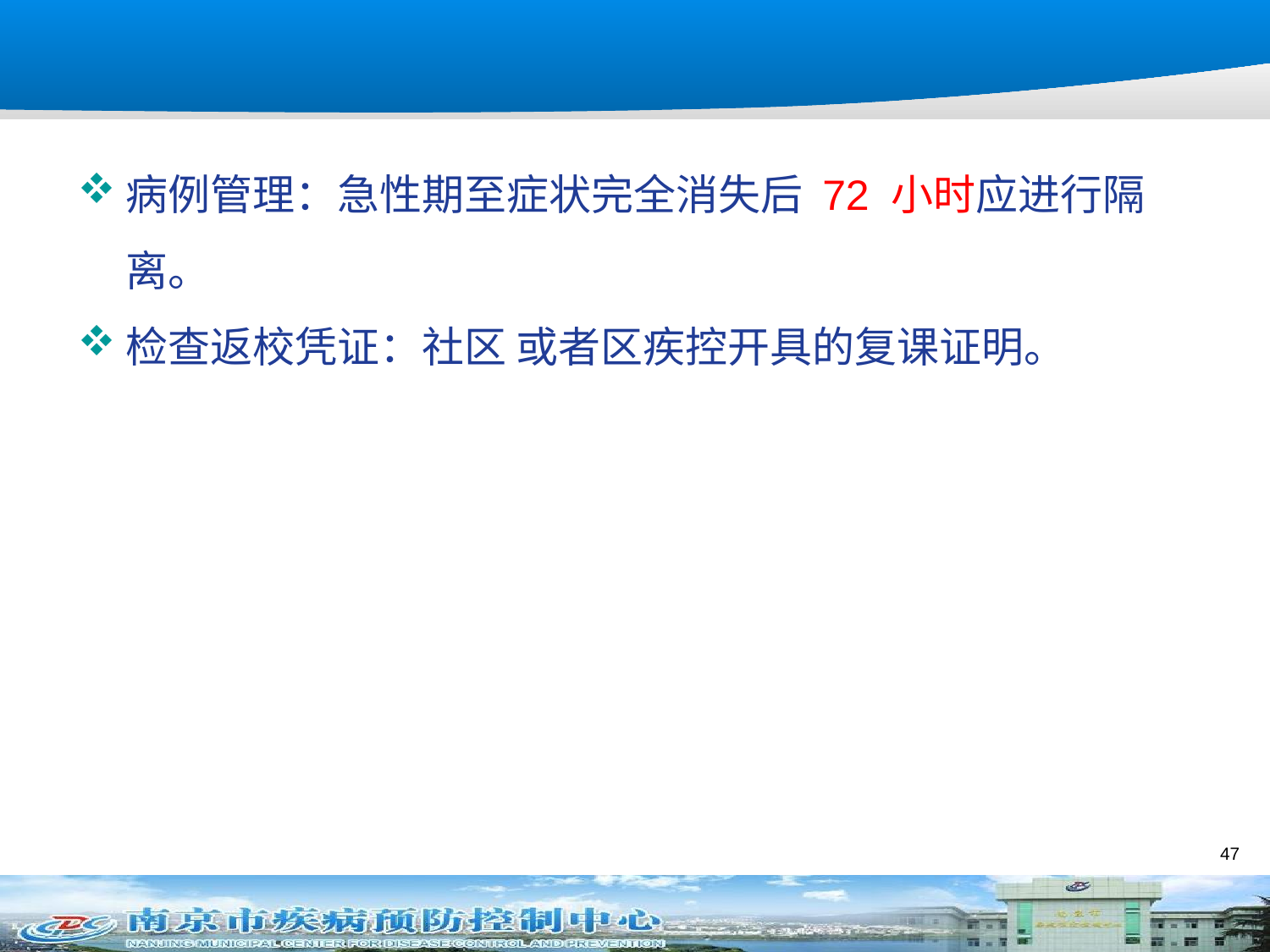

#
病例管理：急性期至症状完全消失后 72 小时应进行隔离。
检查返校凭证：社区 或者区疾控开具的复课证明。
47